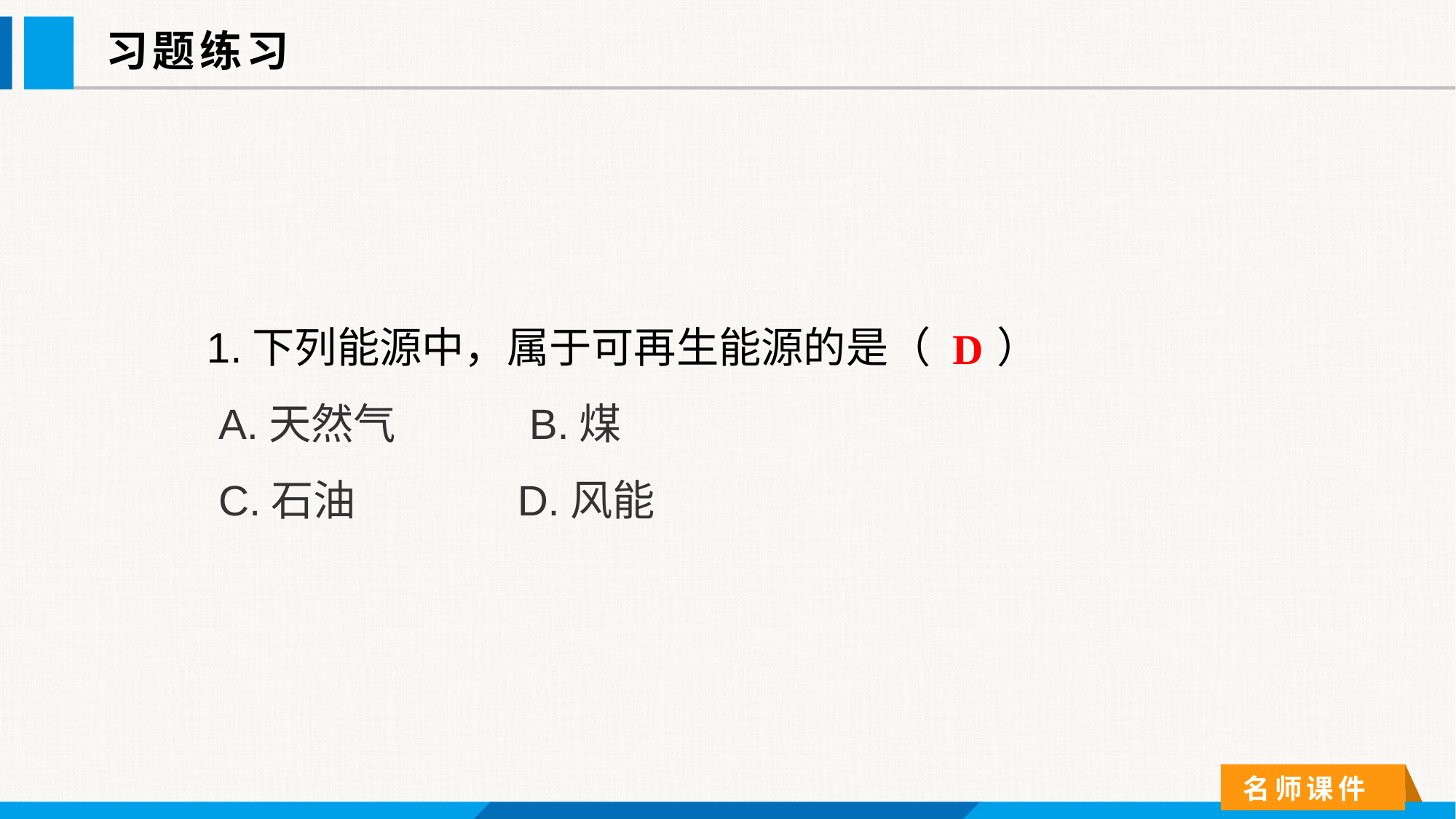

习题练习
1.下列能源中，属于可再生能源的是（       ）
 A.天然气             B.煤
 C.石油                D.风能
D